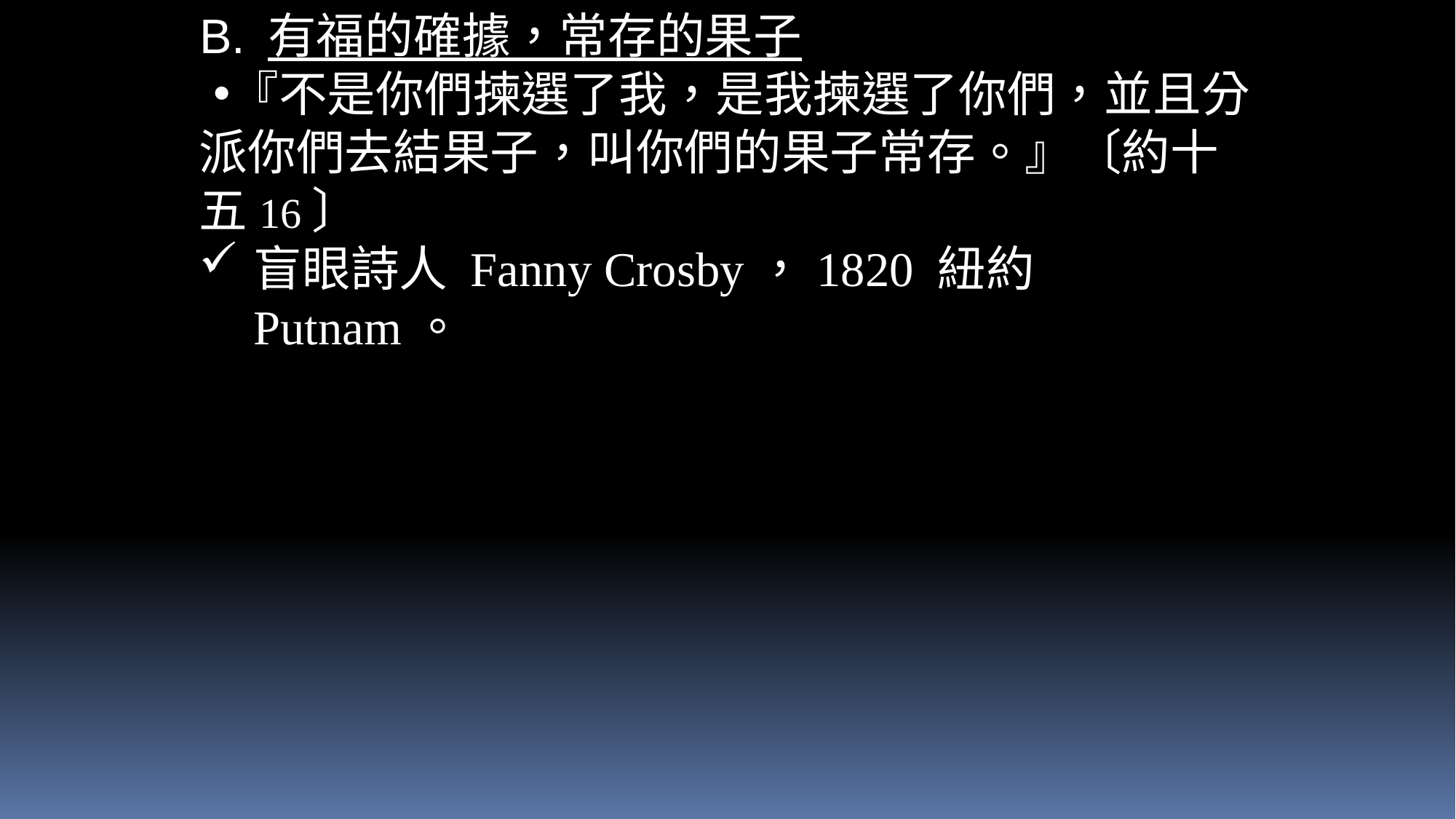

有福的確據，常存的果子
『不是你們揀選了我，是我揀選了你們，並且分派你們去結果子，叫你們的果子常存。』〔約十五16〕
盲眼詩人 Fanny Crosby，1820 紐約 Putnam。